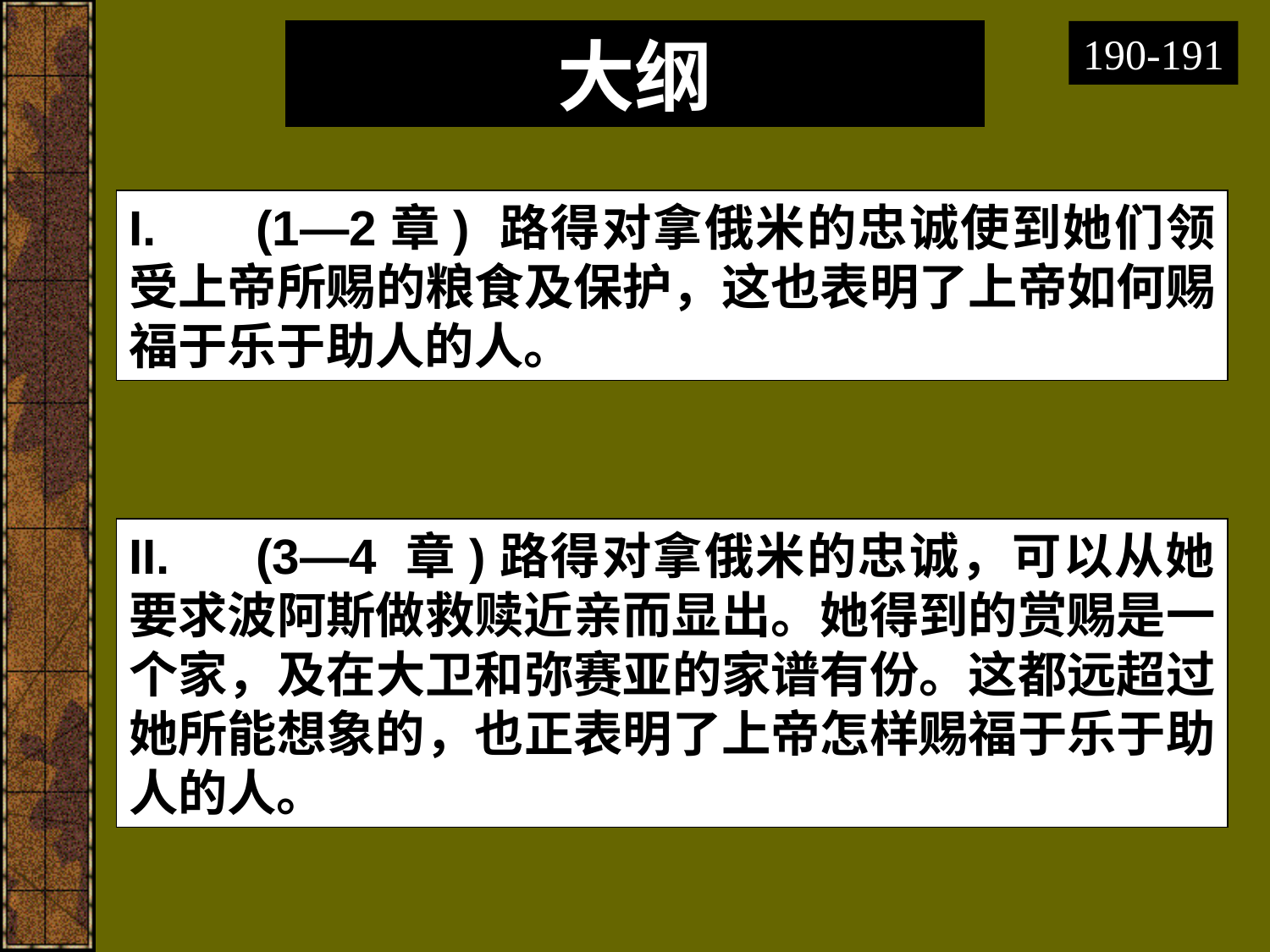

# 大纲
190-191
I.	(1—2章) 路得对拿俄米的忠诚使到她们领受上帝所赐的粮食及保护，这也表明了上帝如何赐福于乐于助人的人。
II.	(3—4 章)路得对拿俄米的忠诚，可以从她要求波阿斯做救赎近亲而显出。她得到的赏赐是一个家，及在大卫和弥赛亚的家谱有份。这都远超过她所能想象的，也正表明了上帝怎样赐福于乐于助人的人。